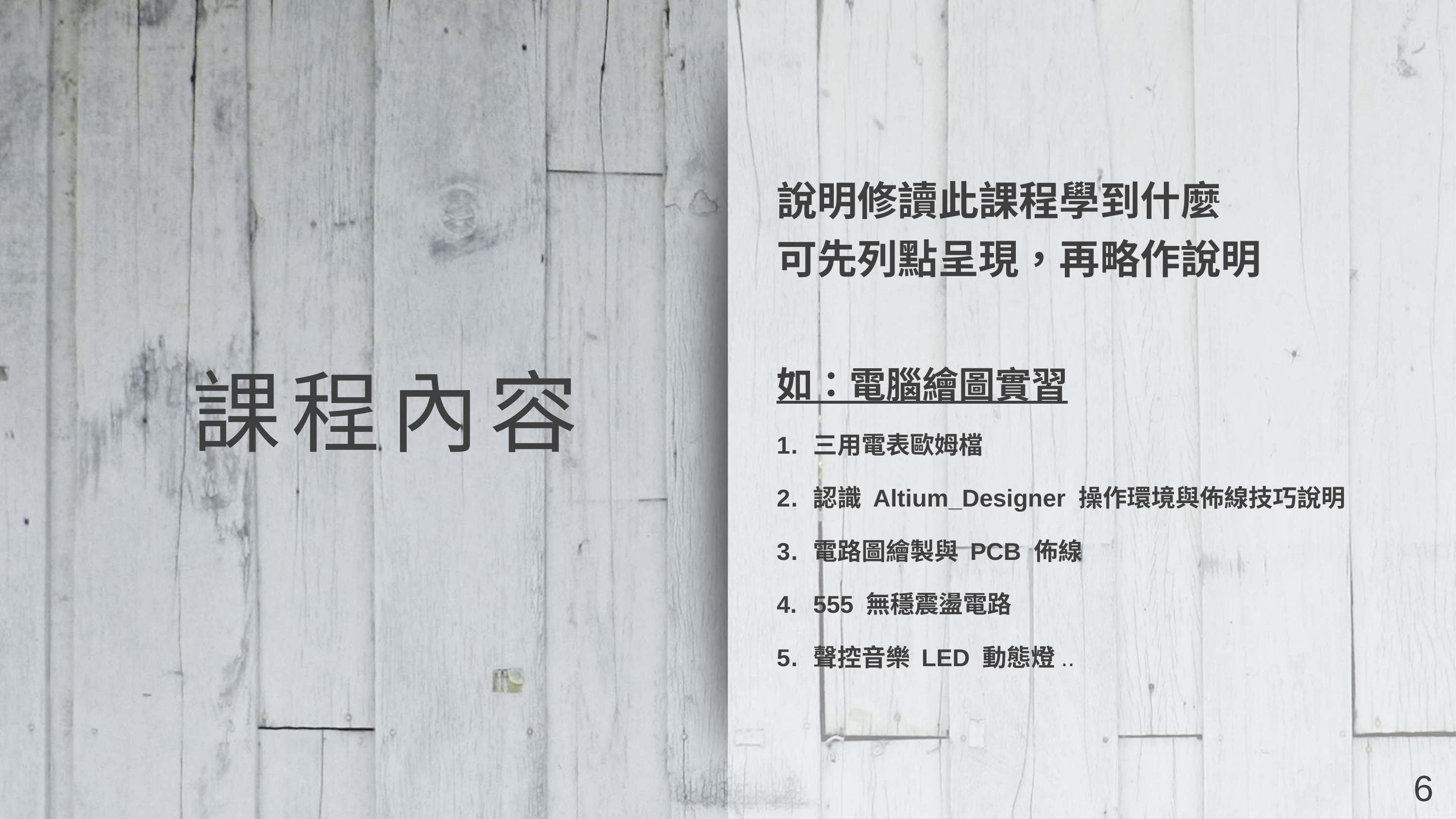

說明修讀此課程學到什麼
可先列點呈現，再略作說明

如：電腦繪圖實習
三用電表歐姆檔
認識 Altium_Designer 操作環境與佈線技巧說明
電路圖繪製與 PCB 佈線
555 無穩震盪電路
聲控音樂 LED 動態燈..
# 課程內容
6